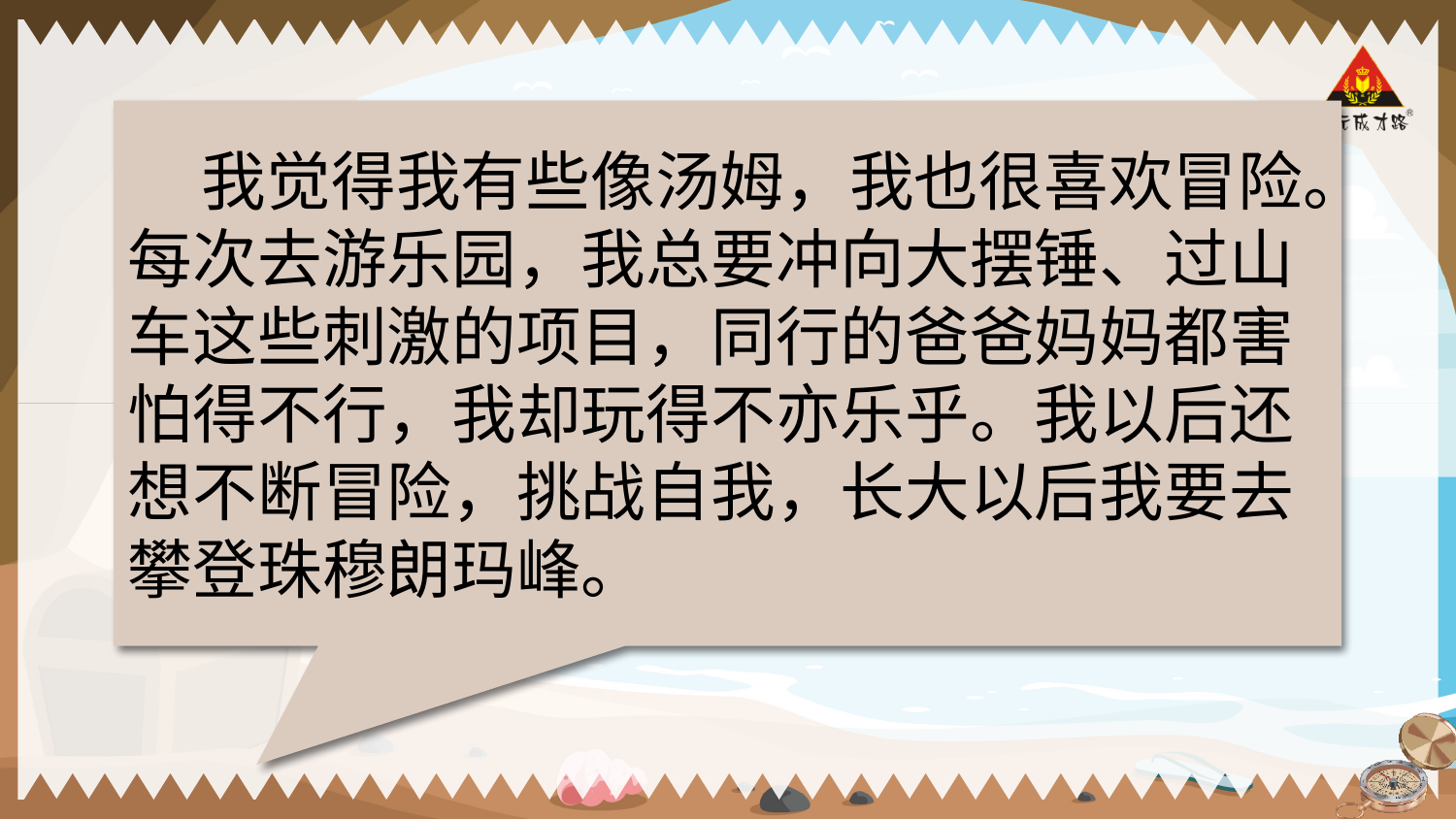

我觉得我有些像汤姆，我也很喜欢冒险。每次去游乐园，我总要冲向大摆锤、过山车这些刺激的项目，同行的爸爸妈妈都害怕得不行，我却玩得不亦乐乎。我以后还想不断冒险，挑战自我，长大以后我要去攀登珠穆朗玛峰。